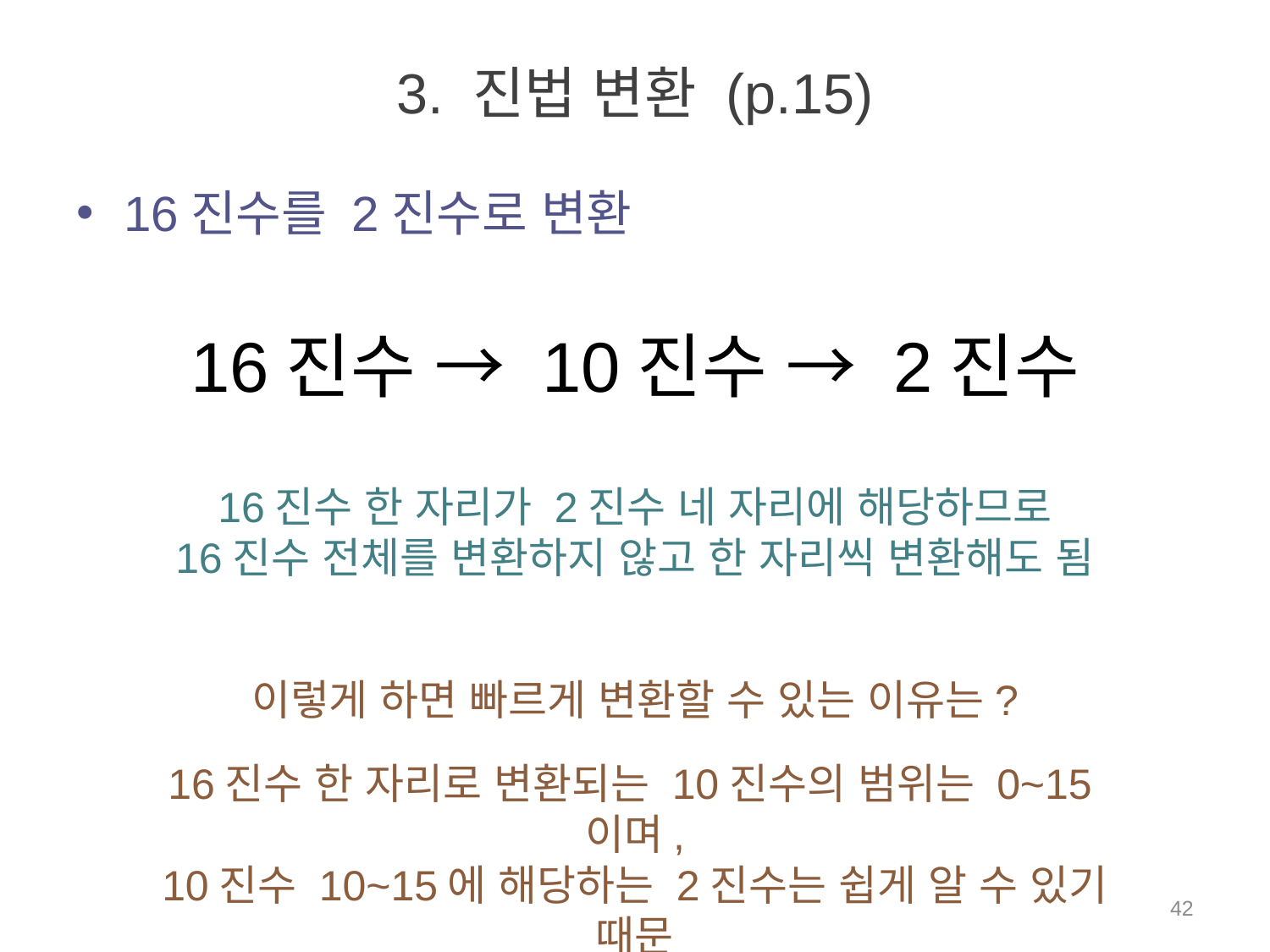

# 3. 진법 변환 (p.15)
16진수를 2진수로 변환
16진수 → 10진수 → 2진수
16진수 한 자리가 2진수 네 자리에 해당하므로
16진수 전체를 변환하지 않고 한 자리씩 변환해도 됨
이렇게 하면 빠르게 변환할 수 있는 이유는?
16진수 한 자리로 변환되는 10진수의 범위는 0~15이며,
10진수 10~15에 해당하는 2진수는 쉽게 알 수 있기 때문
42